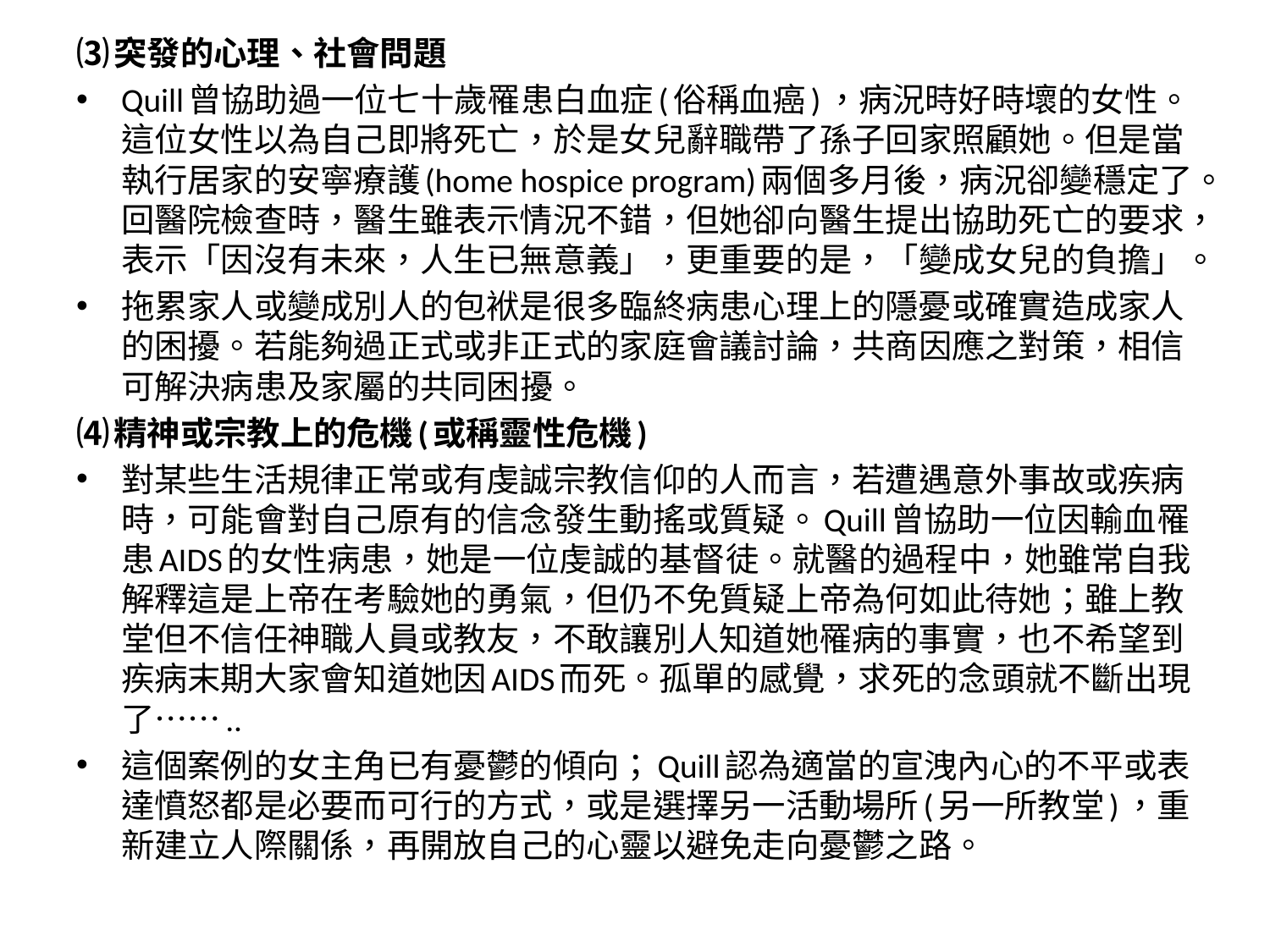

⑶突發的心理、社會問題
Quill曾協助過一位七十歲罹患白血症(俗稱血癌)，病況時好時壞的女性。這位女性以為自己即將死亡，於是女兒辭職帶了孫子回家照顧她。但是當執行居家的安寧療護(home hospice program)兩個多月後，病況卻變穩定了。回醫院檢查時，醫生雖表示情況不錯，但她卻向醫生提出協助死亡的要求，表示「因沒有未來，人生已無意義」，更重要的是，「變成女兒的負擔」。
拖累家人或變成別人的包袱是很多臨終病患心理上的隱憂或確實造成家人的困擾。若能夠過正式或非正式的家庭會議討論，共商因應之對策，相信可解決病患及家屬的共同困擾。
⑷精神或宗教上的危機(或稱靈性危機)
對某些生活規律正常或有虔誠宗教信仰的人而言，若遭遇意外事故或疾病時，可能會對自己原有的信念發生動搖或質疑。Quill曾協助一位因輸血罹患AIDS的女性病患，她是一位虔誠的基督徒。就醫的過程中，她雖常自我解釋這是上帝在考驗她的勇氣，但仍不免質疑上帝為何如此待她；雖上教堂但不信任神職人員或教友，不敢讓別人知道她罹病的事實，也不希望到疾病末期大家會知道她因AIDS而死。孤單的感覺，求死的念頭就不斷出現了……..
這個案例的女主角已有憂鬱的傾向；Quill認為適當的宣洩內心的不平或表達憤怒都是必要而可行的方式，或是選擇另一活動場所(另一所教堂)，重新建立人際關係，再開放自己的心靈以避免走向憂鬱之路。